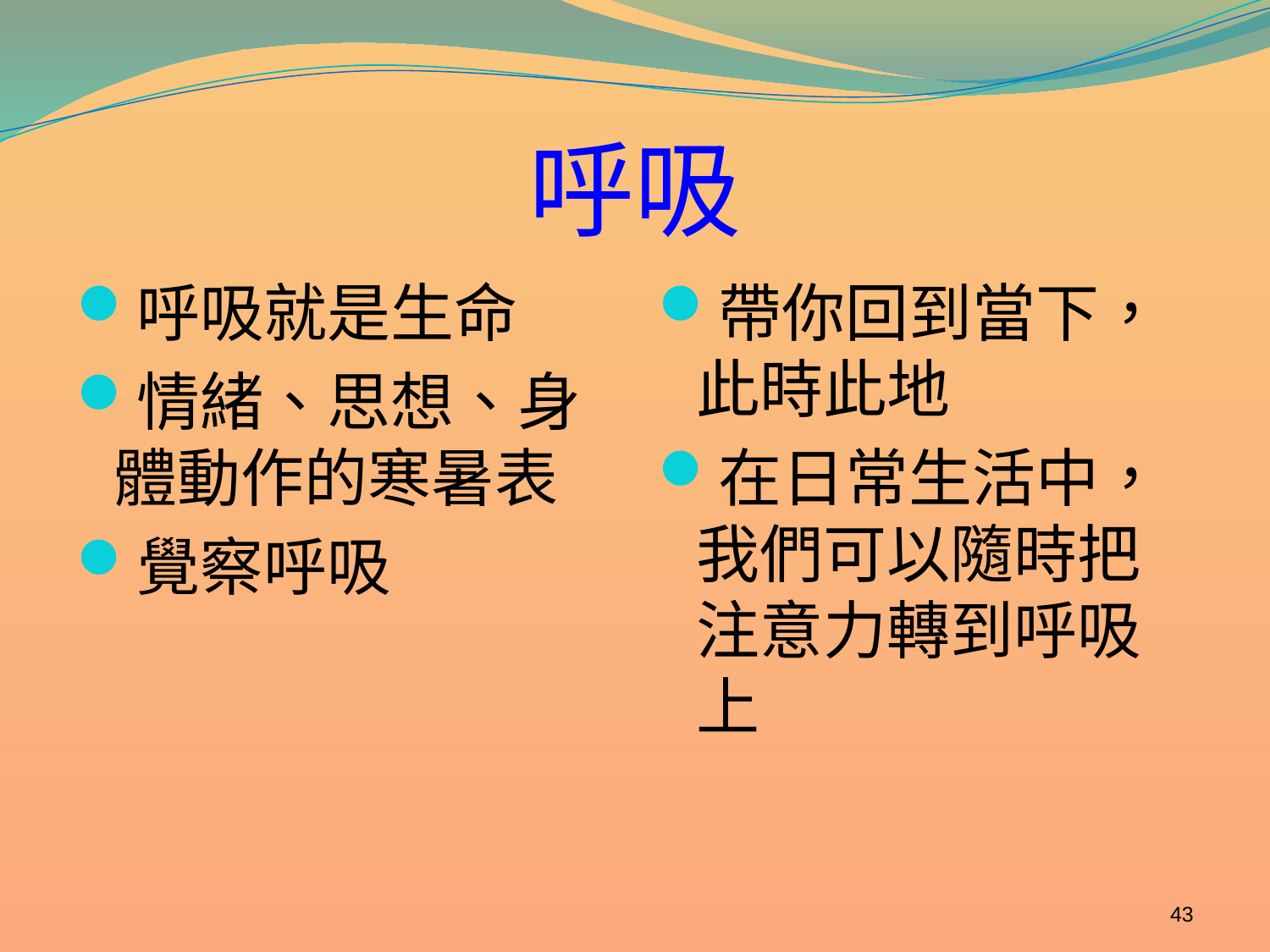

# 呼吸
呼吸就是生命
情緒、思想、身體動作的寒暑表
覺察呼吸
帶你回到當下，此時此地
在日常生活中，我們可以隨時把注意力轉到呼吸上

43